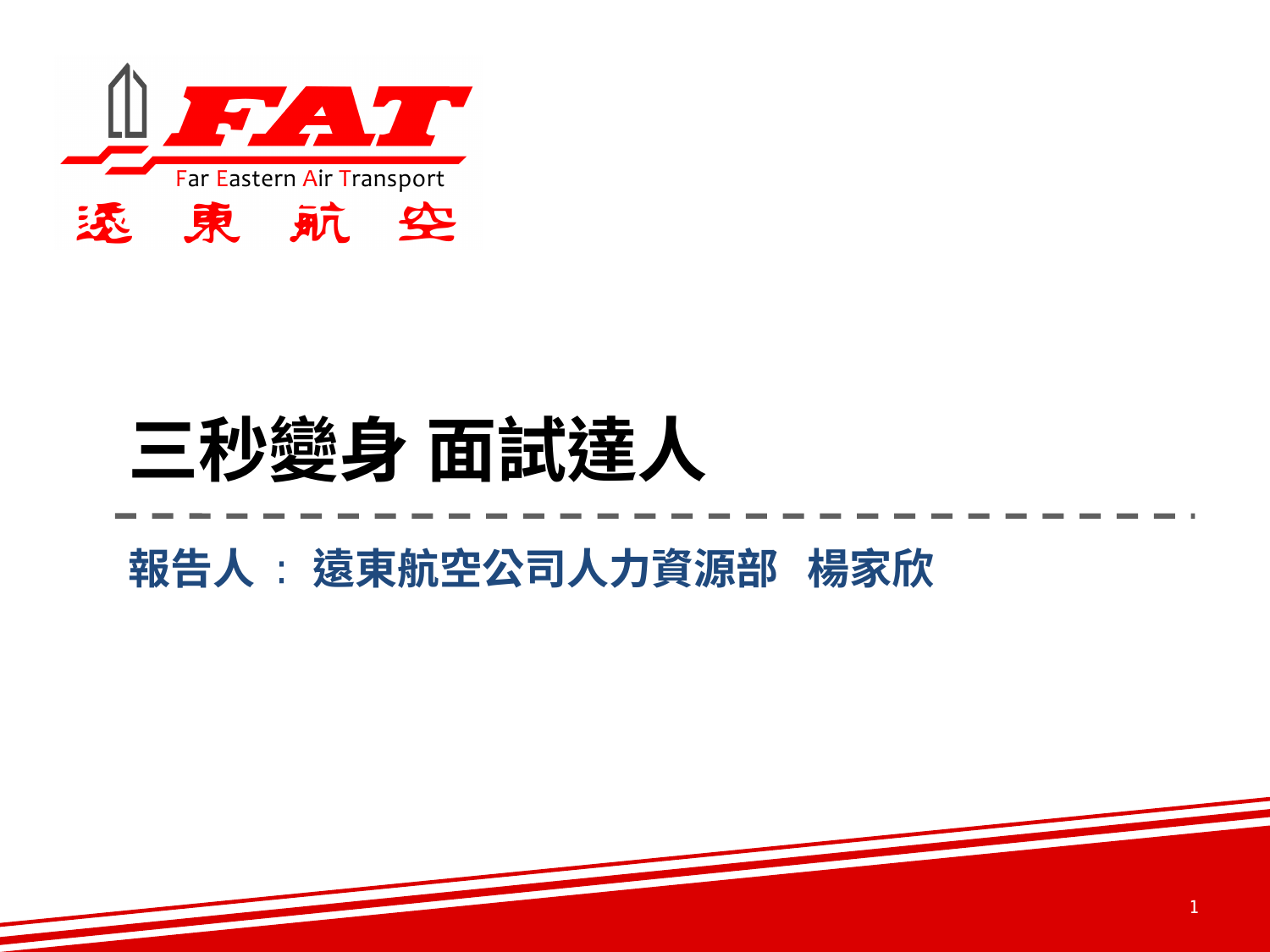

# 三秒變身 面試達人
報告人 : 遠東航空公司人力資源部   楊家欣